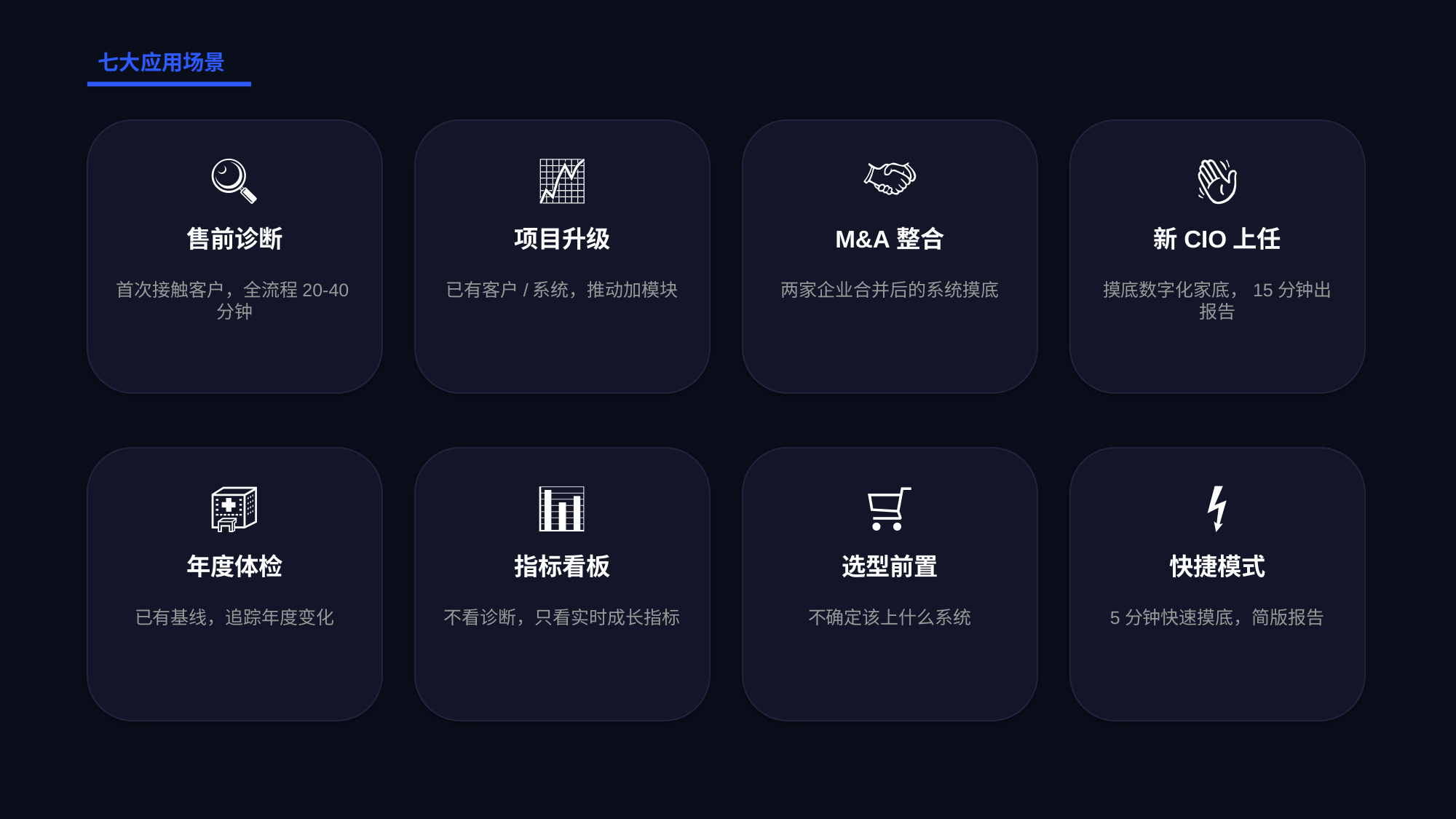

七大应用场景

🔍
📈
🤝
👋
售前诊断
项目升级
M&A整合
新CIO上任
首次接触客户，全流程20-40分钟
已有客户/系统，推动加模块
两家企业合并后的系统摸底
摸底数字化家底，15分钟出报告

🏥
📊
🛒
⚡
年度体检
指标看板
选型前置
快捷模式
已有基线，追踪年度变化
不看诊断，只看实时成长指标
不确定该上什么系统
5分钟快速摸底，简版报告